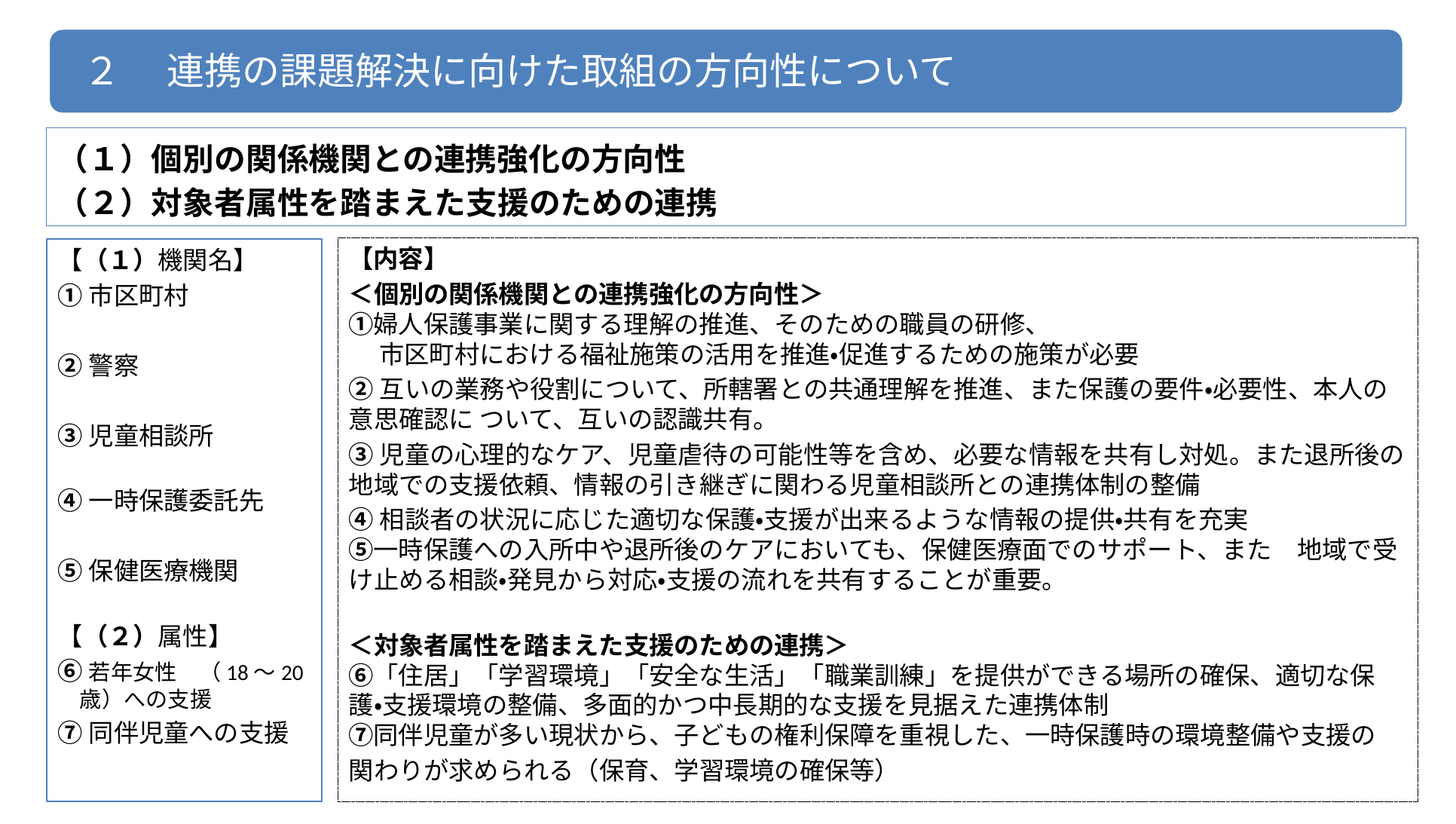

２ 　連携の課題解決に向けた取組の方向性について
（１）個別の関係機関との連携強化の方向性
（２）対象者属性を踏まえた支援のための連携
【内容】
＜個別の関係機関との連携強化の方向性＞
①婦人保護事業に関する理解の推進、そのための職員の研修、
　 市区町村における福祉施策の活用を推進・促進するための施策が必要
②互いの業務や役割について、所轄署との共通理解を推進、また保護の要件・必要性、本人の意思確認に ついて、互いの認識共有。
③児童の心理的なケア、児童虐待の可能性等を含め、必要な情報を共有し対処。また退所後の地域での支援依頼、情報の引き継ぎに関わる児童相談所との連携体制の整備
④相談者の状況に応じた適切な保護・支援が出来るような情報の提供・共有を充実
⑤一時保護への入所中や退所後のケアにおいても、保健医療面でのサポート、また　地域で受け止める相談・発見から対応・支援の流れを共有することが重要。
＜対象者属性を踏まえた支援のための連携＞
⑥「住居」「学習環境」「安全な生活」「職業訓練」を提供ができる場所の確保、適切な保護・支援環境の整備、多面的かつ中長期的な支援を見据えた連携体制
⑦同伴児童が多い現状から、子どもの権利保障を重視した、一時保護時の環境整備や支援の
関わりが求められる（保育、学習環境の確保等）
【（１）機関名】
①市区町村

②警察

③児童相談所
④一時保護委託先

⑤保健医療機関
【（２）属性】
⑥若年女性　（18～20 　歳）への支援
⑦同伴児童への支援